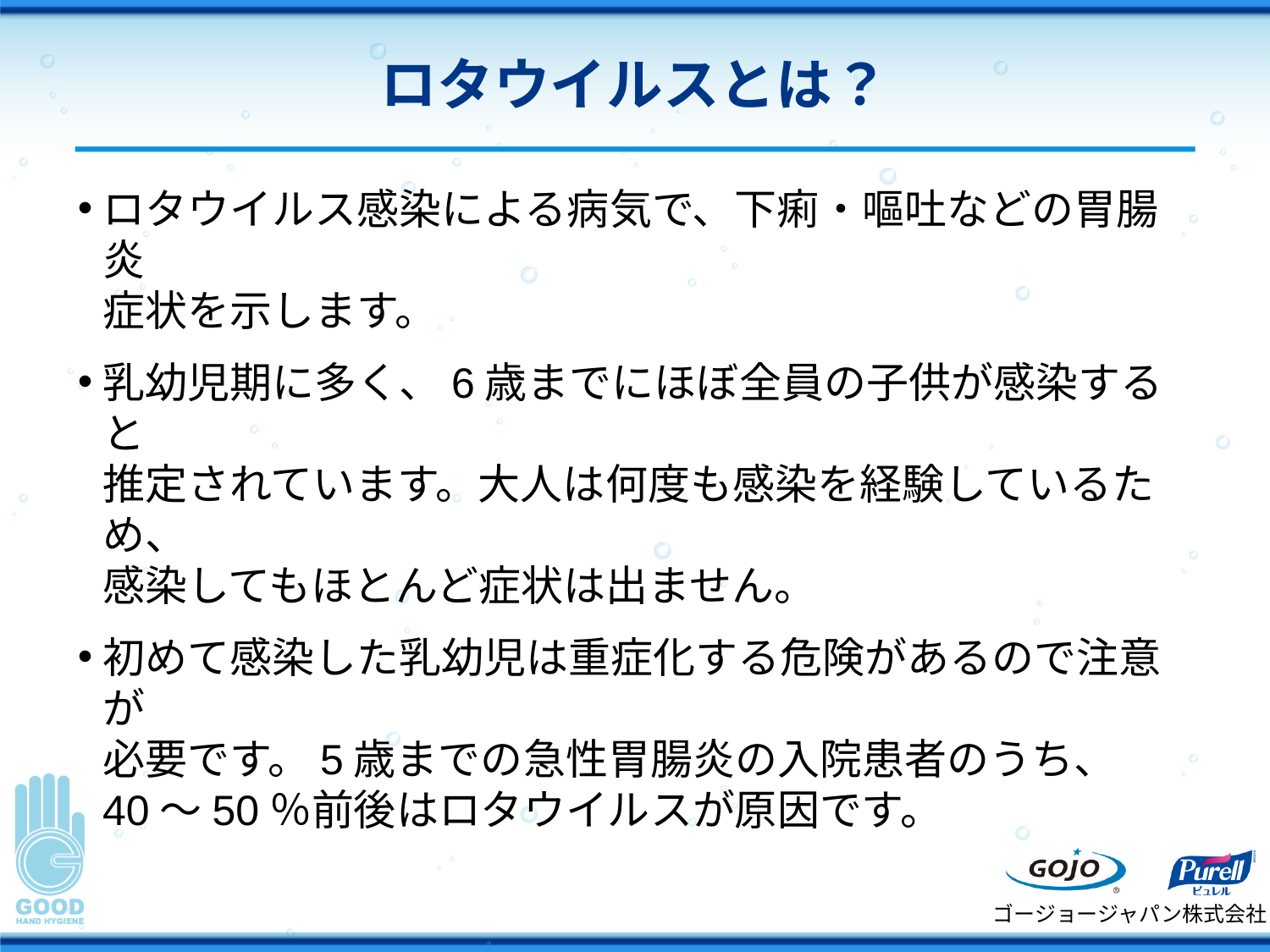

# ロタウイルスとは？
ロタウイルス感染による病気で、下痢・嘔吐などの胃腸炎
症状を示します。
乳幼児期に多く、6歳までにほぼ全員の子供が感染すると
推定されています。大人は何度も感染を経験しているため、
感染してもほとんど症状は出ません。
初めて感染した乳幼児は重症化する危険があるので注意が
必要です。5歳までの急性胃腸炎の入院患者のうち、
40～50％前後はロタウイルスが原因です。